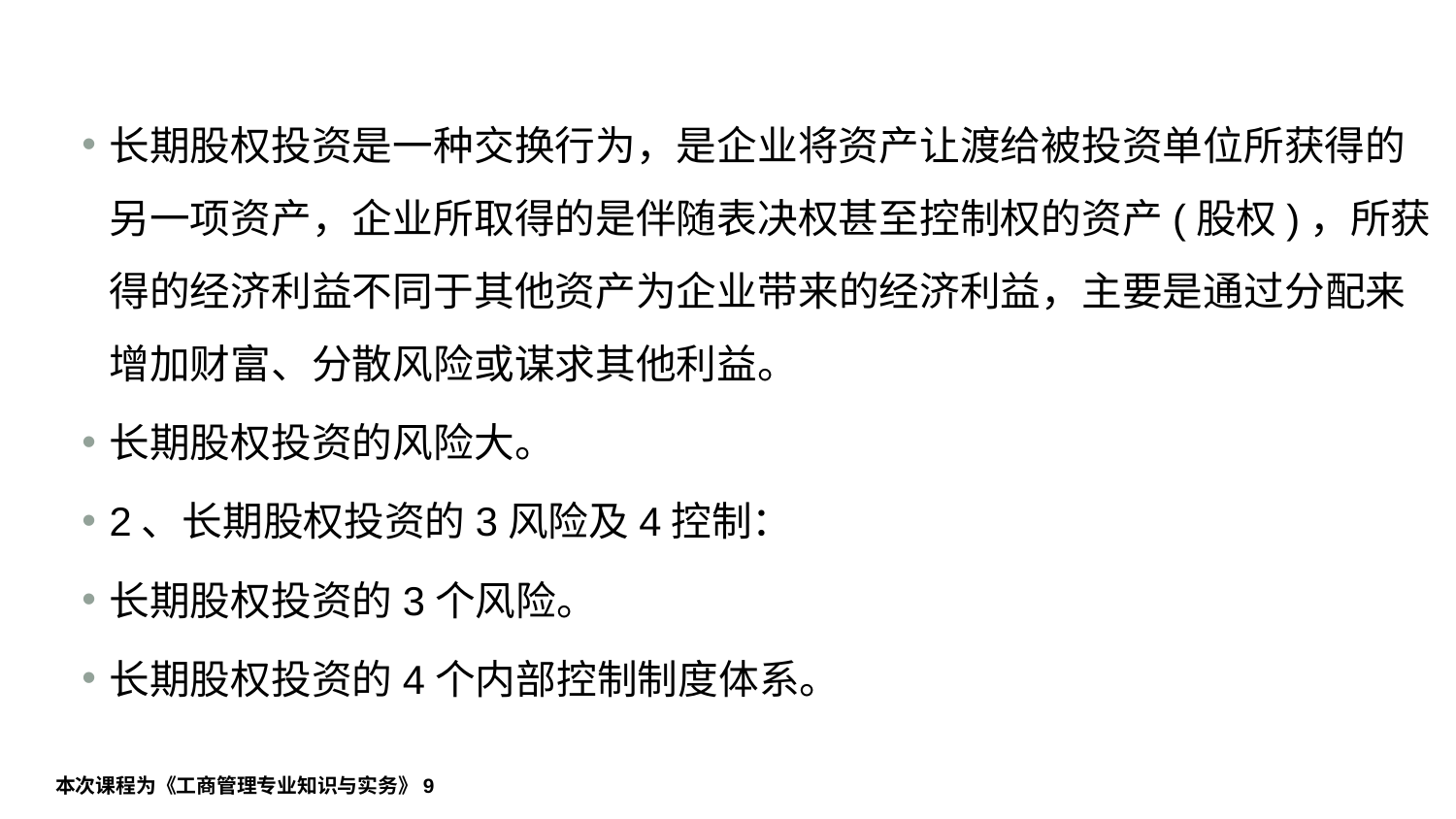

#
长期股权投资是一种交换行为，是企业将资产让渡给被投资单位所获得的另一项资产，企业所取得的是伴随表决权甚至控制权的资产(股权)，所获得的经济利益不同于其他资产为企业带来的经济利益，主要是通过分配来增加财富、分散风险或谋求其他利益。
长期股权投资的风险大。
2、长期股权投资的3风险及4控制：
长期股权投资的3个风险。
长期股权投资的4个内部控制制度体系。